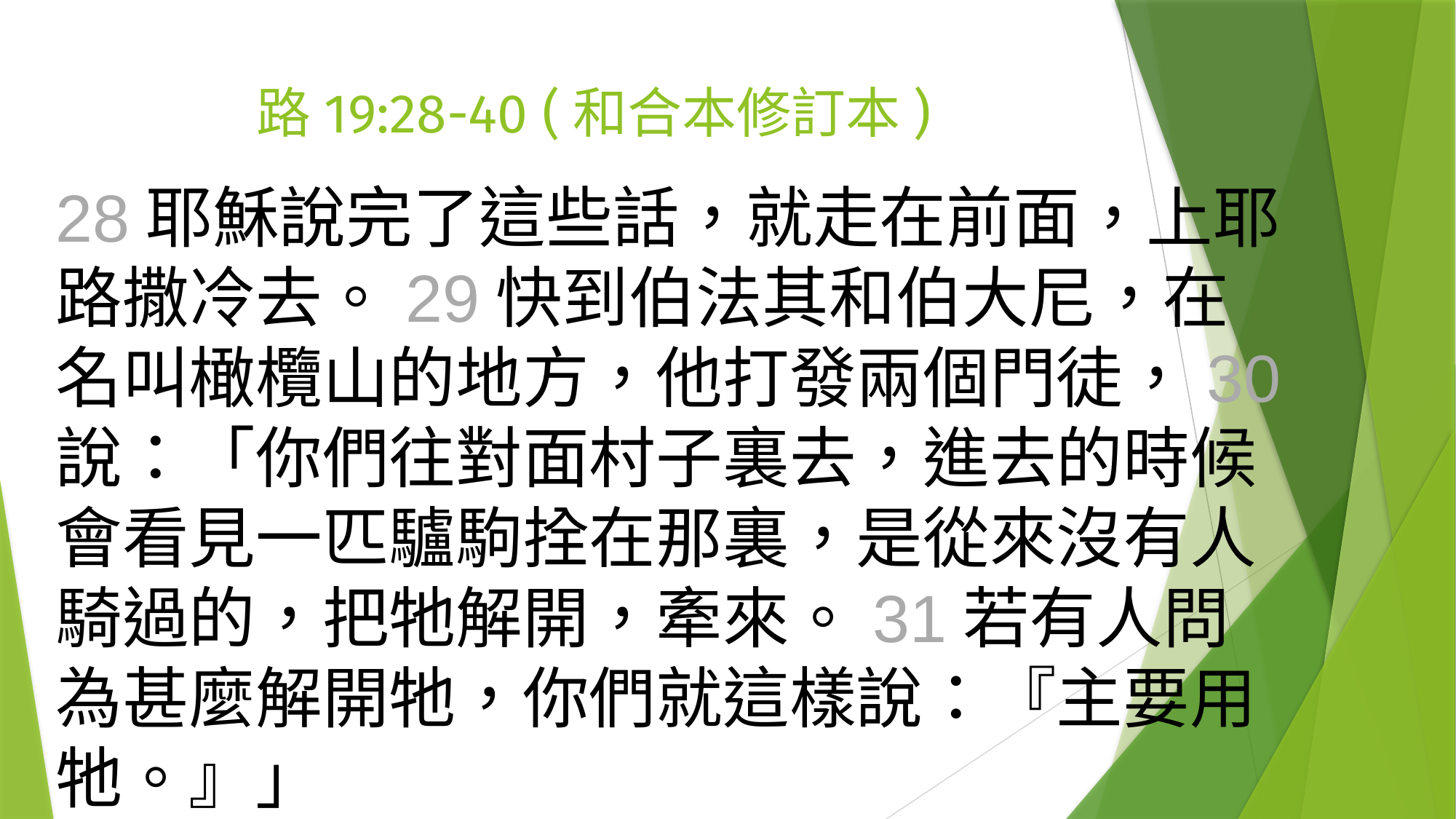

# 路19:28-40 (和合本修訂本)
28耶穌說完了這些話，就走在前面，上耶路撒冷去。29快到伯法其和伯大尼，在名叫橄欖山的地方，他打發兩個門徒，30說：「你們往對面村子裏去，進去的時候會看見一匹驢駒拴在那裏，是從來沒有人騎過的，把牠解開，牽來。31若有人問為甚麼解開牠，你們就這樣說：『主要用牠。』」